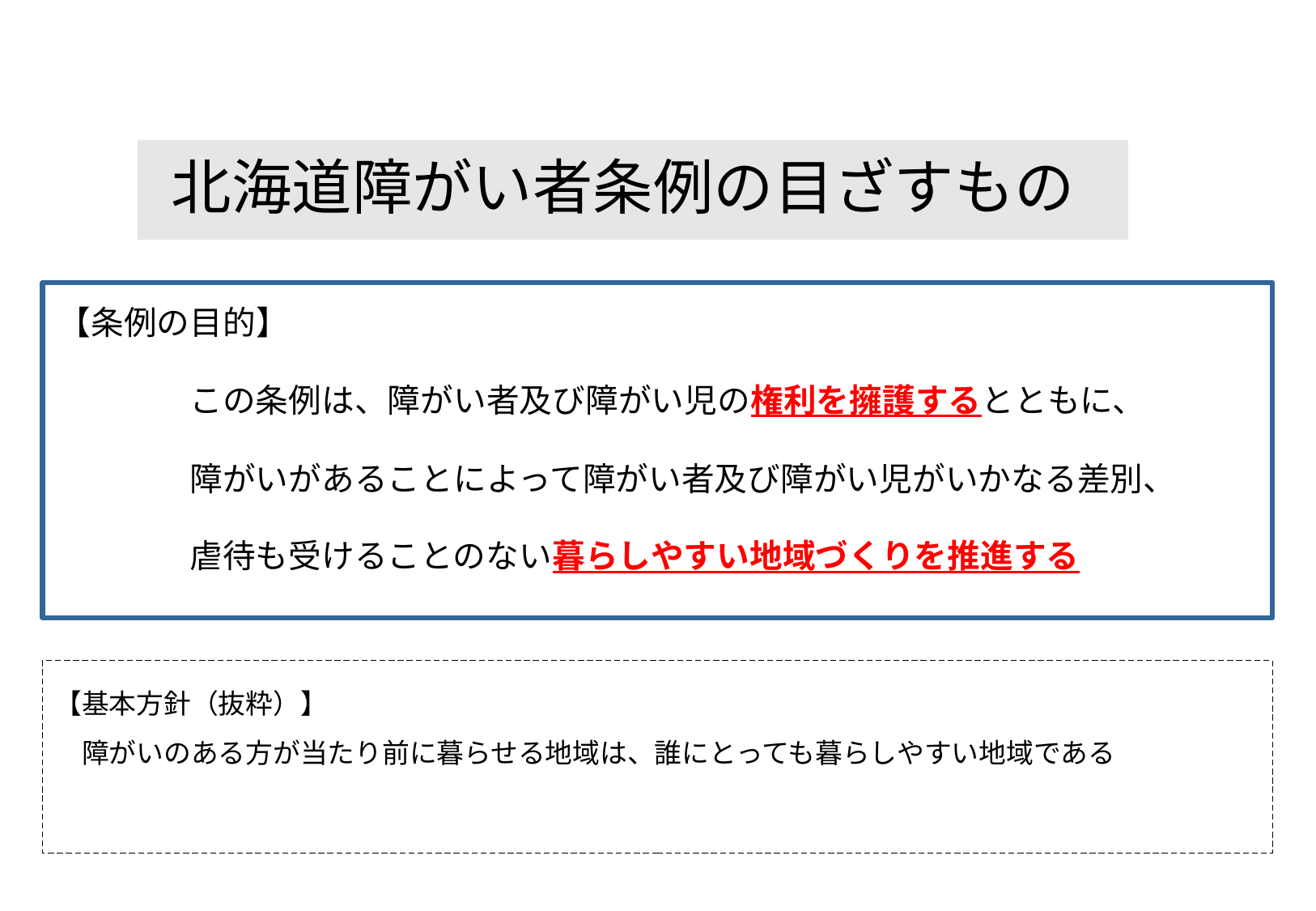

北海道障がい者条例の目ざすもの
【条例の目的】

　　　　この条例は、障がい者及び障がい児の権利を擁護するとともに、

　　　　障がいがあることによって障がい者及び障がい児がいかなる差別、

　　　　虐待も受けることのない暮らしやすい地域づくりを推進する

【基本方針（抜粋）】

　障がいのある方が当たり前に暮らせる地域は、誰にとっても暮らしやすい地域である